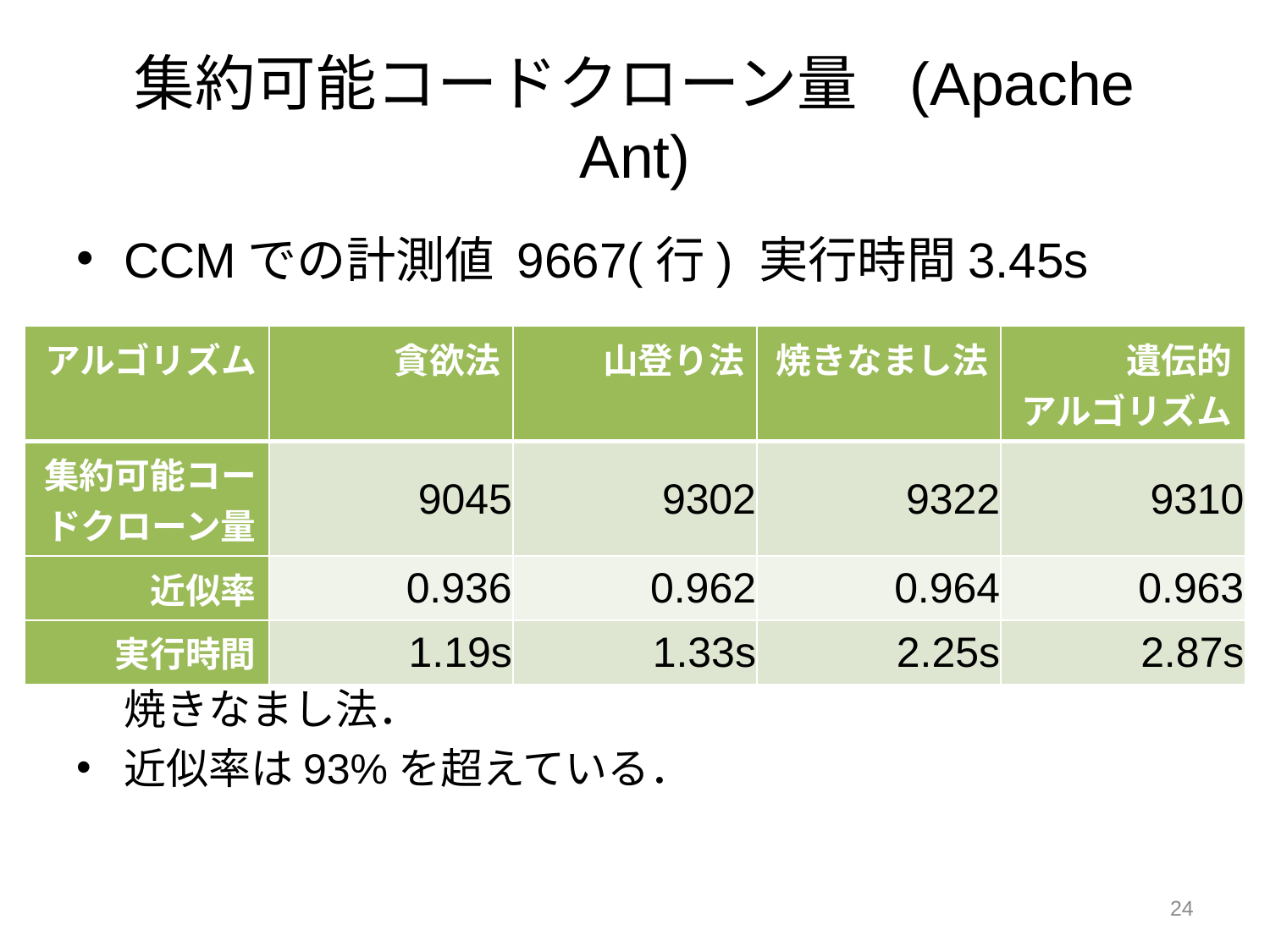

# 集約可能コードクローン量   (Apache Ant)
CCMでの計測値 9667(行) 実行時間3.45s

集約可能コードクローン量の最大値を示したのは　　　焼きなまし法．
近似率は93%を超えている．

| アルゴリズム | 貪欲法 | 山登り法 | 焼きなまし法 | 遺伝的 アルゴリズム |
| --- | --- | --- | --- | --- |
| 集約可能コードクローン量 | 9045 | 9302 | 9322 | 9310 |
| 近似率 | 0.936 | 0.962 | 0.964 | 0.963 |
| 実行時間 | 1.19s | 1.33s | 2.25s | 2.87s |
24